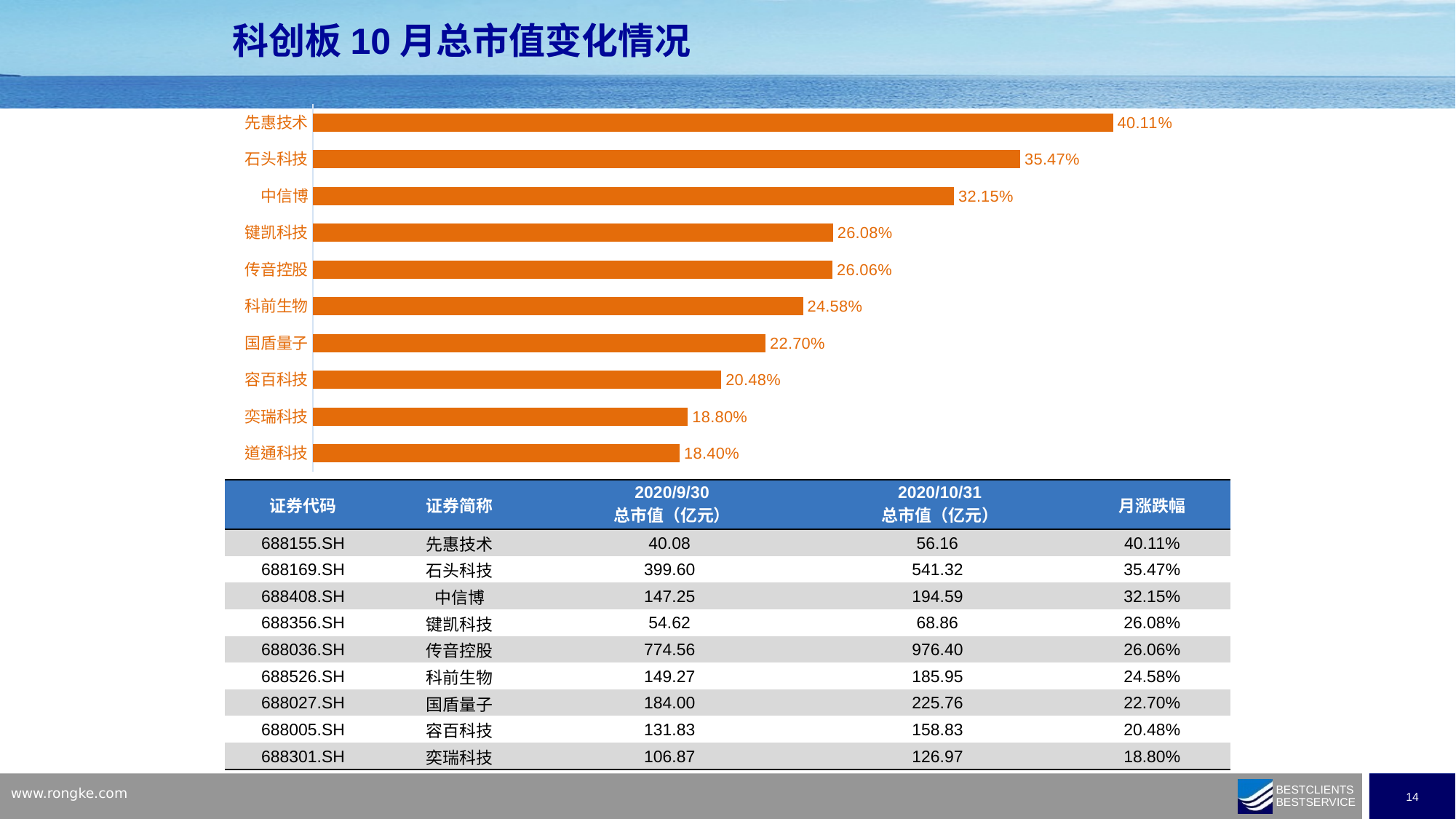

科创板10月总市值变化情况

### Chart

| Category |  |
|---|---|
| 道通科技 | 0.18396296849335525 |
| 奕瑞科技 | 0.18803838675327644 |
| 容百科技 | 0.20477466981003256 |
| 国盾量子 | 0.22695652173913028 |
| 科前生物 | 0.24579439252336455 |
| 传音控股 | 0.2605866556496592 |
| 键凯科技 | 0.26079314511699425 |
| 中信博 | 0.3214749207647065 |
| 石头科技 | 0.35465465465465473 |
| 先惠技术 | 0.40113362222737803 |
| 证券代码 | 证券简称 | 2020/9/30 总市值（亿元） | 2020/10/31 总市值（亿元） | 月涨跌幅 |
| --- | --- | --- | --- | --- |
| 688155.SH | 先惠技术 | 40.08 | 56.16 | 40.11% |
| 688169.SH | 石头科技 | 399.60 | 541.32 | 35.47% |
| 688408.SH | 中信博 | 147.25 | 194.59 | 32.15% |
| 688356.SH | 键凯科技 | 54.62 | 68.86 | 26.08% |
| 688036.SH | 传音控股 | 774.56 | 976.40 | 26.06% |
| 688526.SH | 科前生物 | 149.27 | 185.95 | 24.58% |
| 688027.SH | 国盾量子 | 184.00 | 225.76 | 22.70% |
| 688005.SH | 容百科技 | 131.83 | 158.83 | 20.48% |
| 688301.SH | 奕瑞科技 | 106.87 | 126.97 | 18.80% |